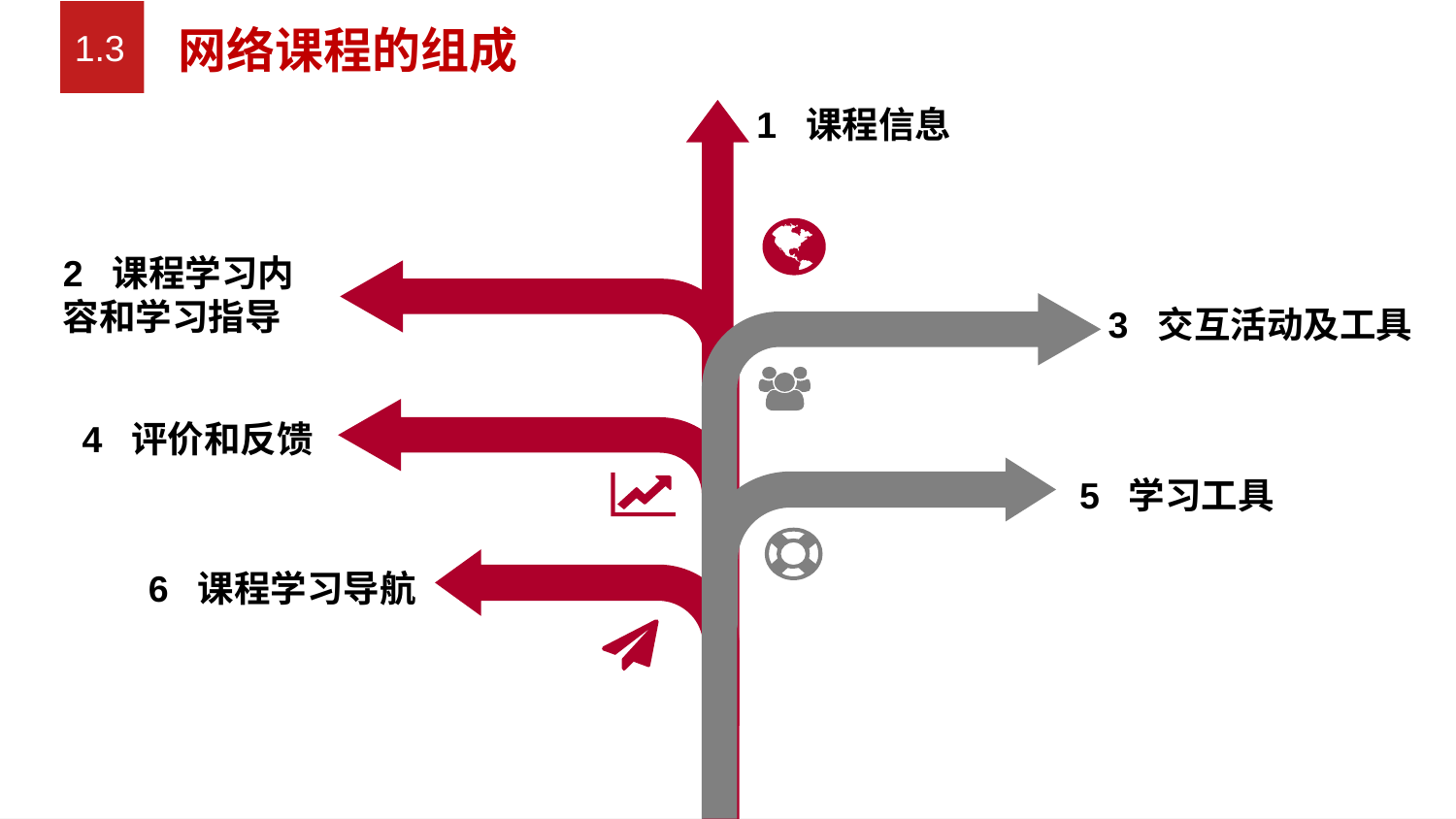

1.3
网络课程的组成
1  课程信息

2  课程学习内容和学习指导

3  交互活动及工具
4  评价和反馈
    5  学习工具
6  课程学习导航